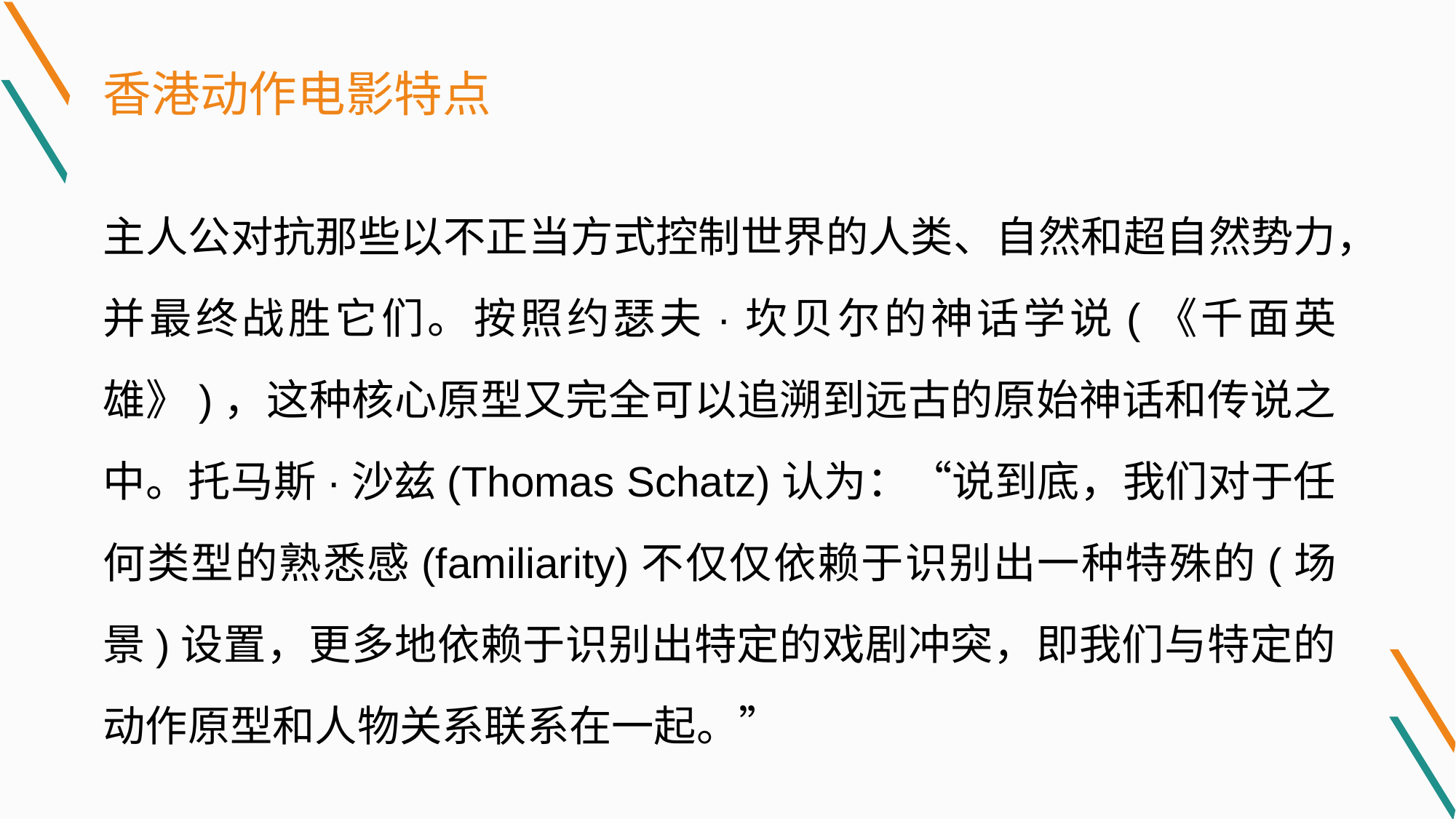

香港动作电影特点
主人公对抗那些以不正当方式控制世界的人类、自然和超自然势力，并最终战胜它们。按照约瑟夫·坎贝尔的神话学说(《千面英雄》)，这种核心原型又完全可以追溯到远古的原始神话和传说之中。托马斯·沙兹(Thomas Schatz)认为：“说到底，我们对于任何类型的熟悉感(familiarity)不仅仅依赖于识别出一种特殊的(场景)设置，更多地依赖于识别出特定的戏剧冲突，即我们与特定的动作原型和人物关系联系在一起。”